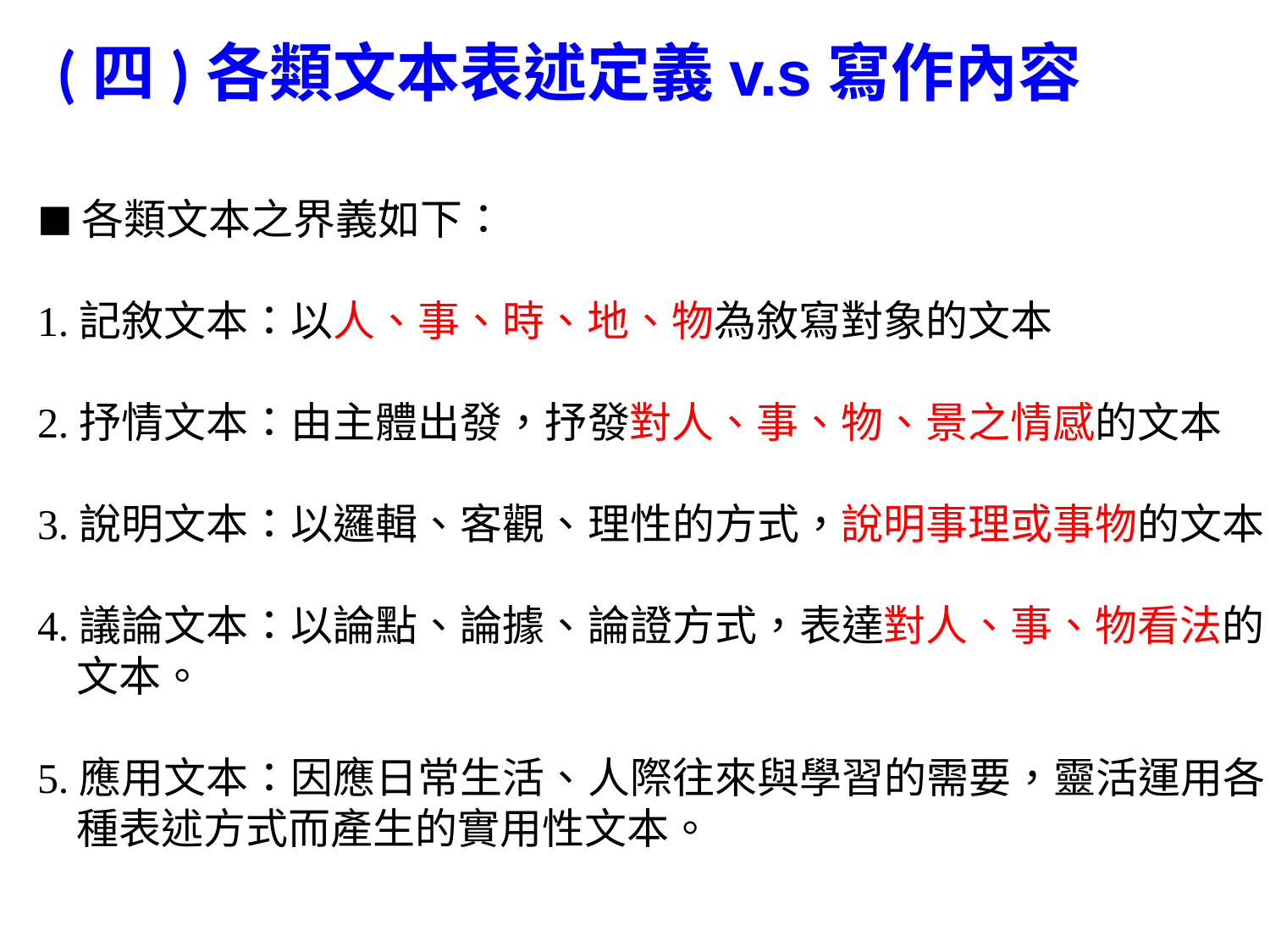

(四)各類文本表述定義v.s寫作內容

■各類文本之界義如下：

1.記敘文本：以人、事、時、地、物為敘寫對象的文本

2.抒情文本：由主體出發，抒發對人、事、物、景之情感的文本

3.說明文本：以邏輯、客觀、理性的方式，說明事理或事物的文本

4.議論文本：以論點、論據、論證方式，表達對人、事、物看法的
   文本。

5.應用文本：因應日常生活、人際往來與學習的需要，靈活運用各
   種表述方式而產生的實用性文本。